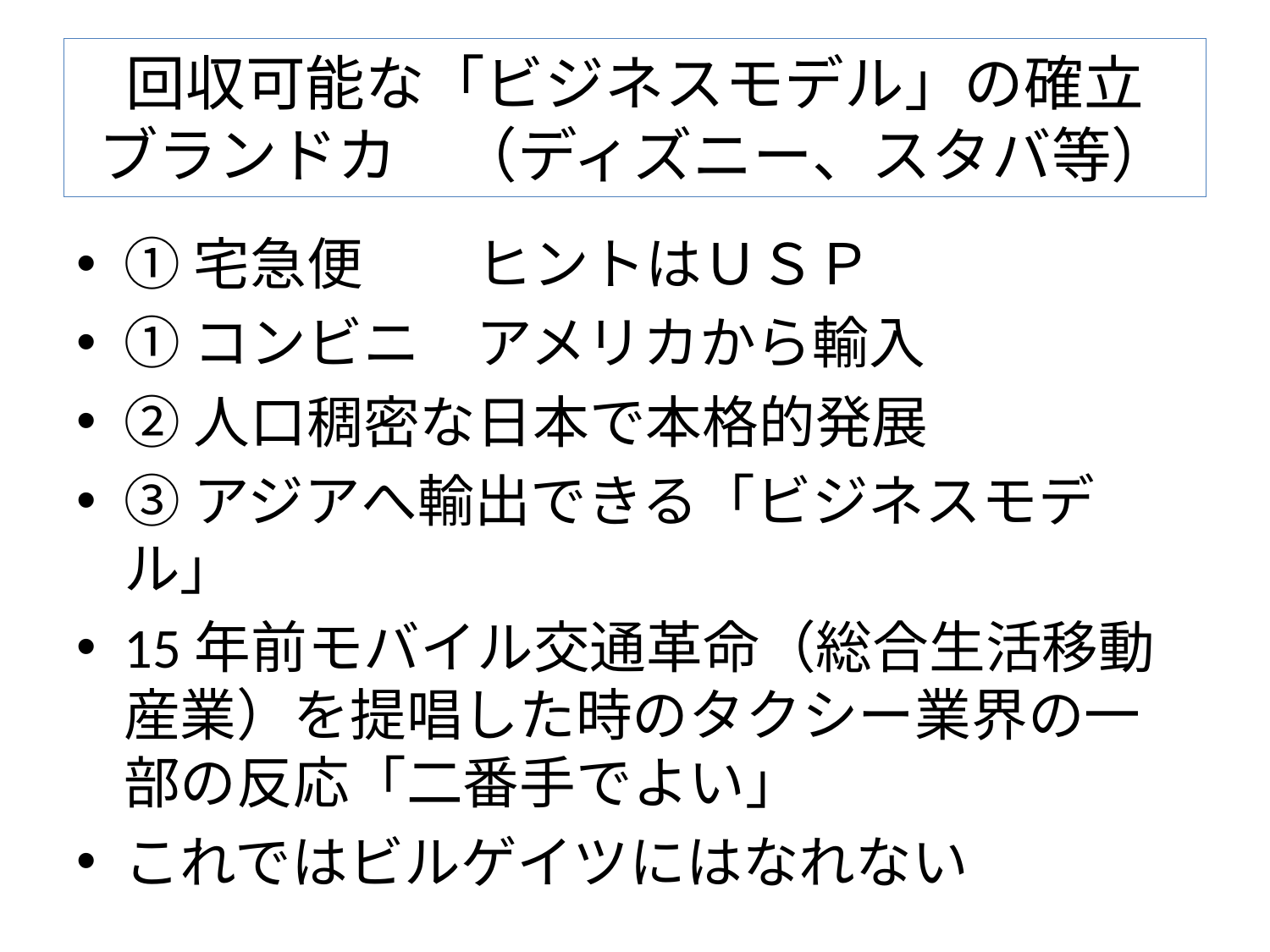

# 回収可能な「ビジネスモデル」の確立 ブランドカ　（ディズニー、スタバ等）
①宅急便　　ヒントはＵＳＰ
①コンビニ　アメリカから輸入
②人口稠密な日本で本格的発展
③アジアへ輸出できる「ビジネスモデル」
15年前モバイル交通革命（総合生活移動産業）を提唱した時のタクシー業界の一部の反応「二番手でよい」
これではビルゲイツにはなれない